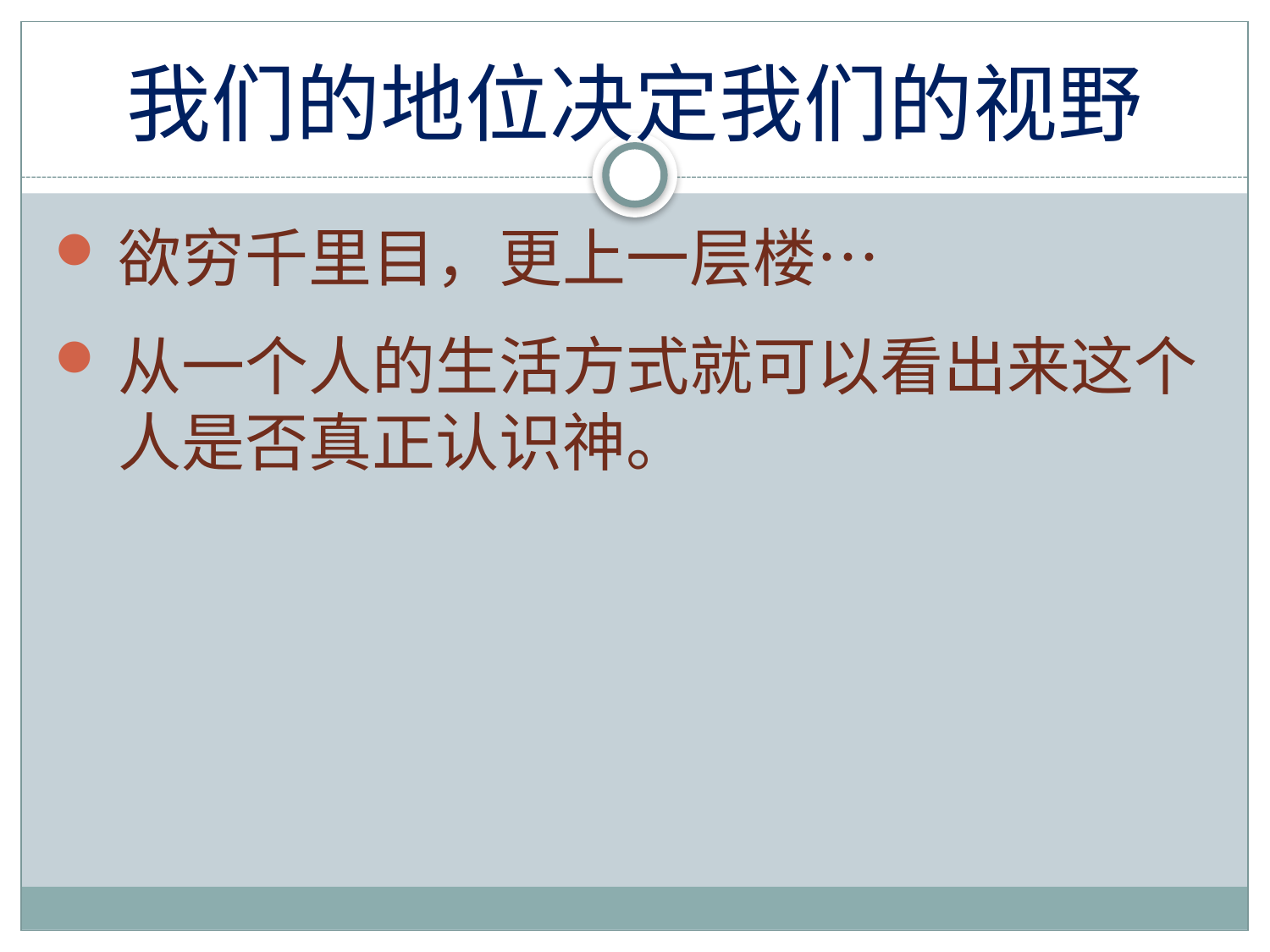

# 我们的地位决定我们的视野
欲穷千里目，更上一层楼…
从一个人的生活方式就可以看出来这个人是否真正认识神。